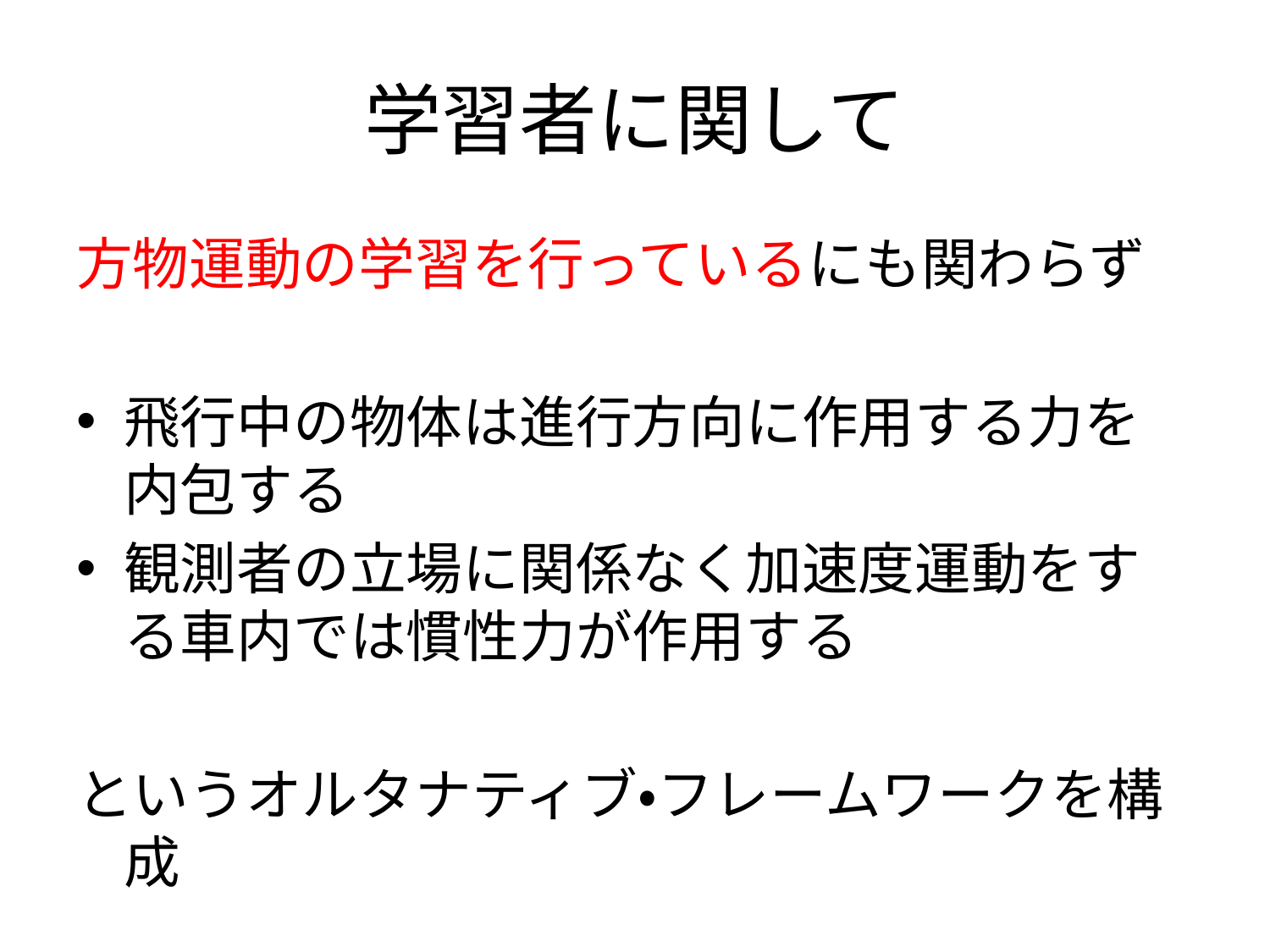

# 学習者に関して
方物運動の学習を行っているにも関わらず

飛行中の物体は進行方向に作用する力を内包する
観測者の立場に関係なく加速度運動をする車内では慣性力が作用する

というオルタナティブ・フレームワークを構成